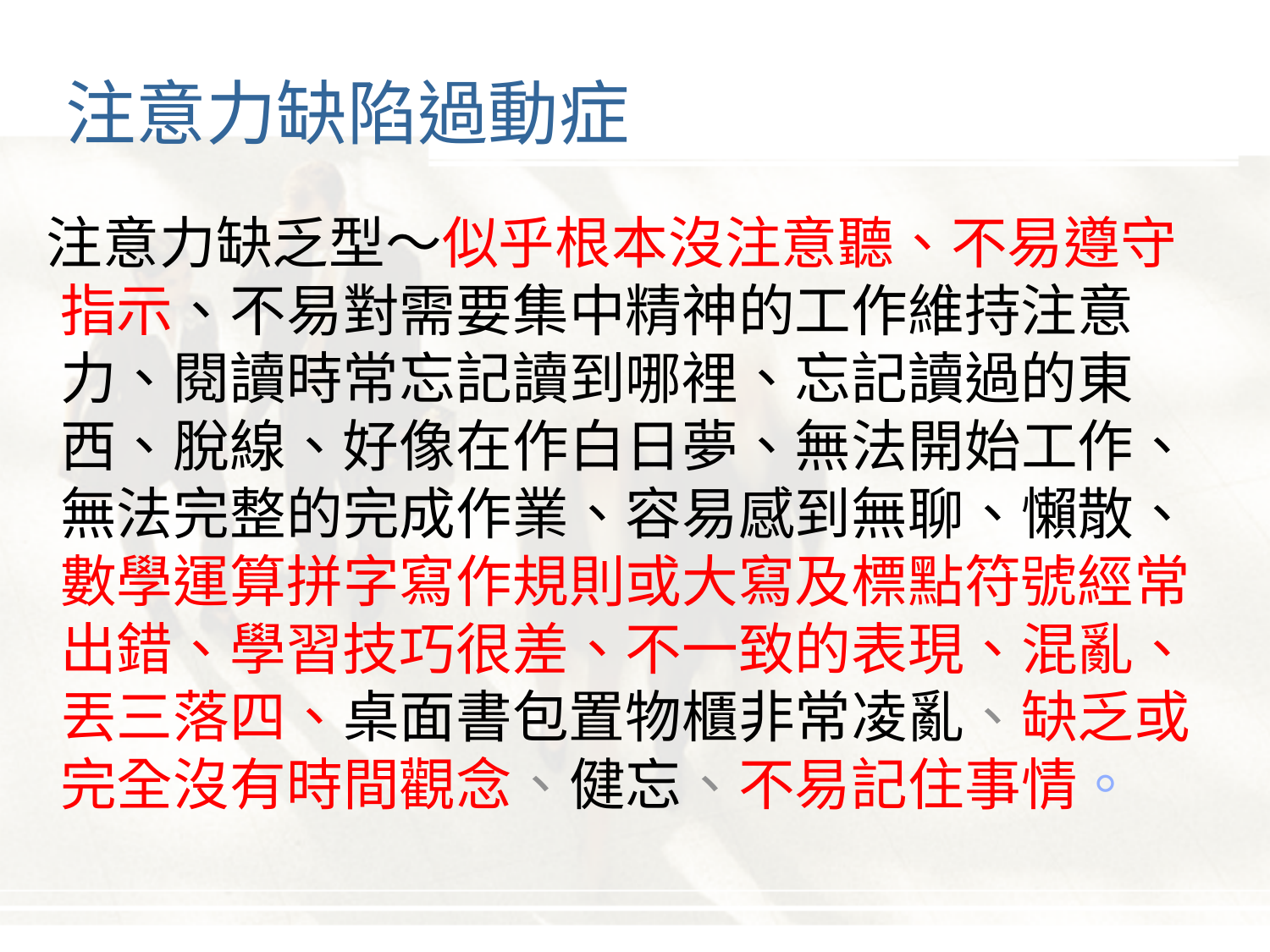

# 注意力缺陷過動症
  注意力缺乏型～似乎根本沒注意聽、不易遵守指示、不易對需要集中精神的工作維持注意力、閱讀時常忘記讀到哪裡、忘記讀過的東西、脫線、好像在作白日夢、無法開始工作、無法完整的完成作業、容易感到無聊、懶散、數學運算拼字寫作規則或大寫及標點符號經常出錯、學習技巧很差、不一致的表現、混亂、丟三落四、桌面書包置物櫃非常凌亂、缺乏或完全沒有時間觀念、健忘、不易記住事情。